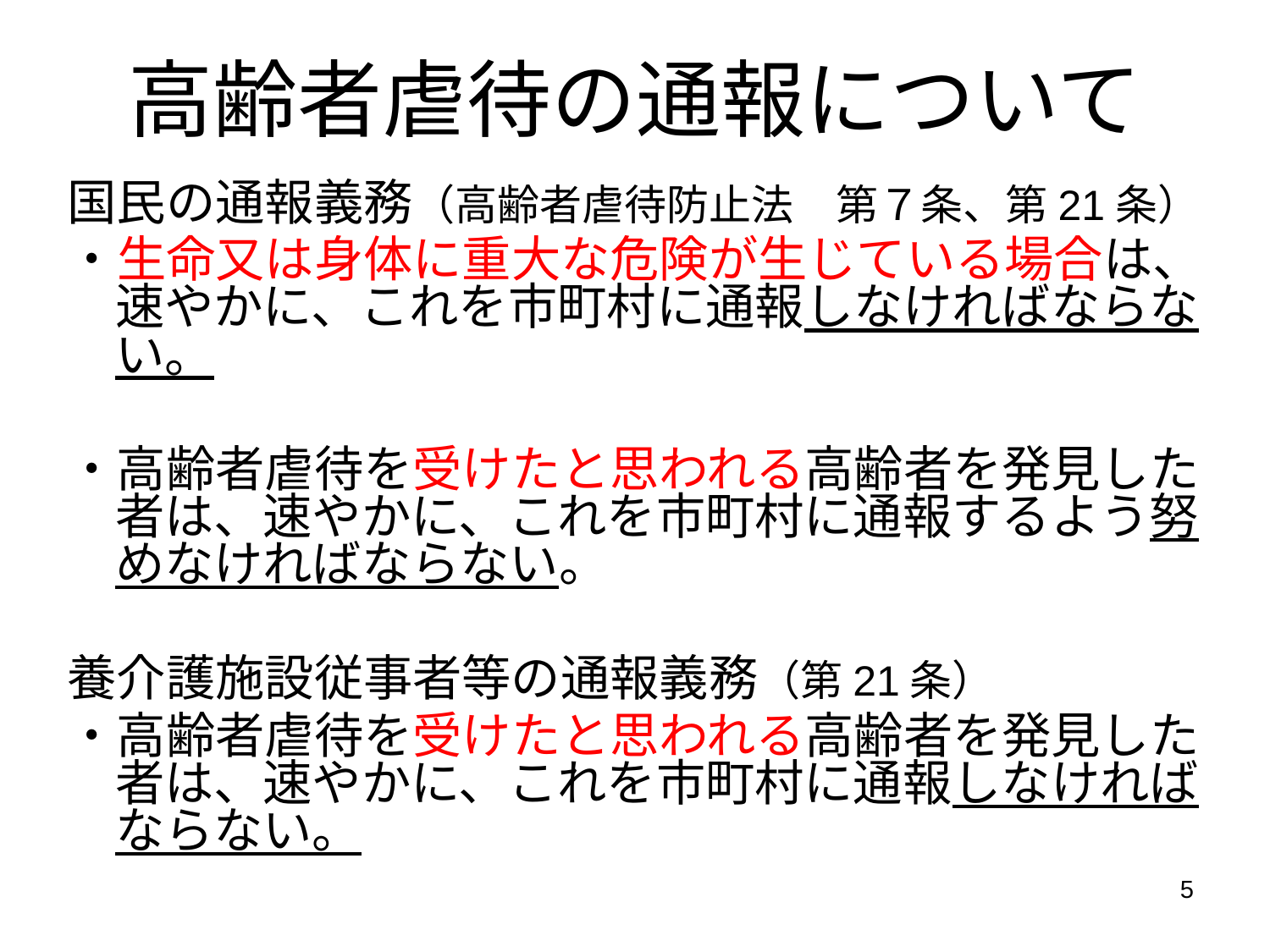

# 高齢者虐待の通報について
国民の通報義務（高齢者虐待防止法　第７条、第21条）
・生命又は身体に重大な危険が生じている場合は、速やかに、これを市町村に通報しなければならない。

・高齢者虐待を受けたと思われる高齢者を発見した者は、速やかに、これを市町村に通報するよう努めなければならない。

養介護施設従事者等の通報義務（第21条）
・高齢者虐待を受けたと思われる高齢者を発見した者は、速やかに、これを市町村に通報しなければならない。

5